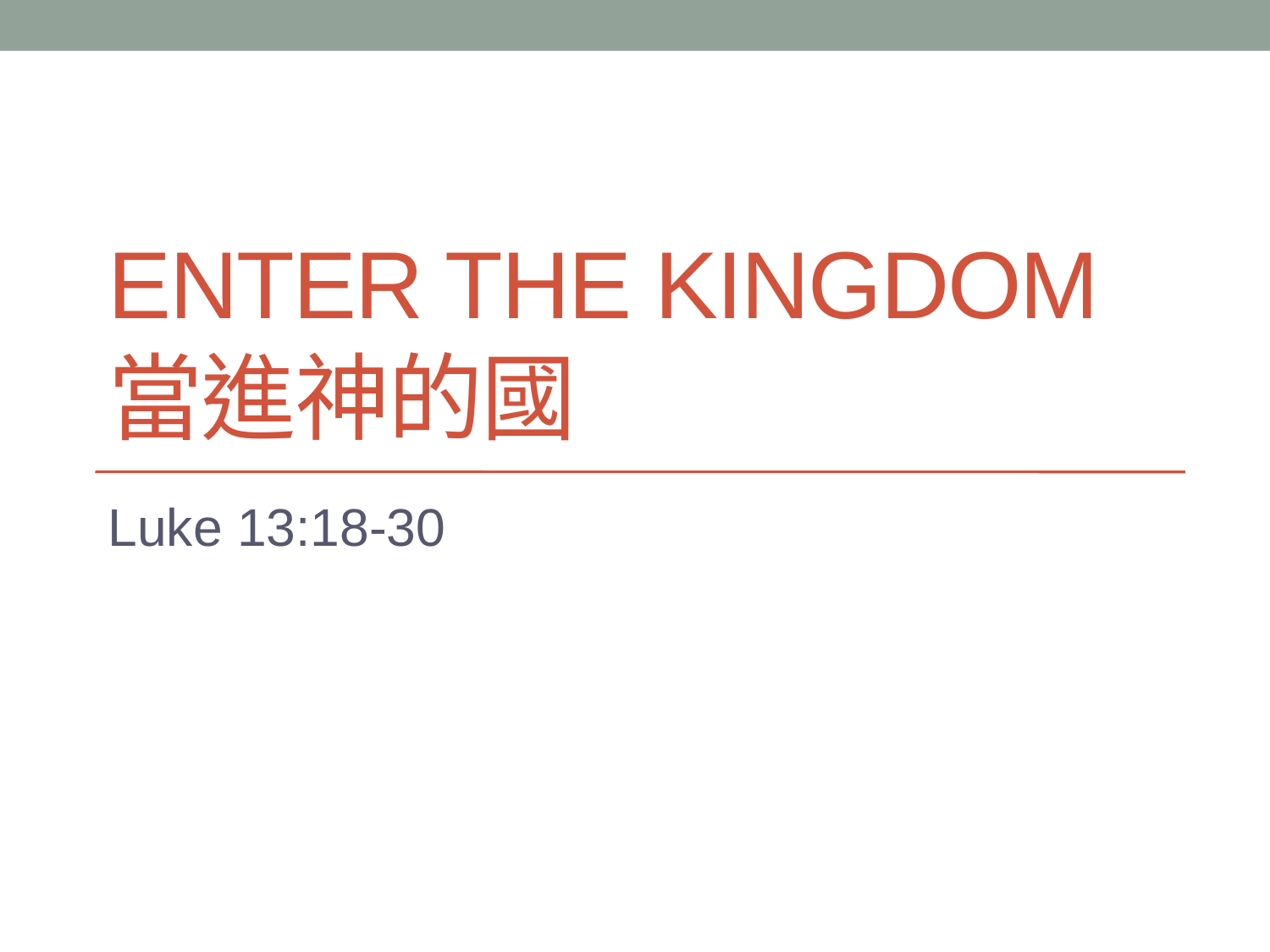

# Enter the Kingdom 當進神的國
Luke 13:18-30